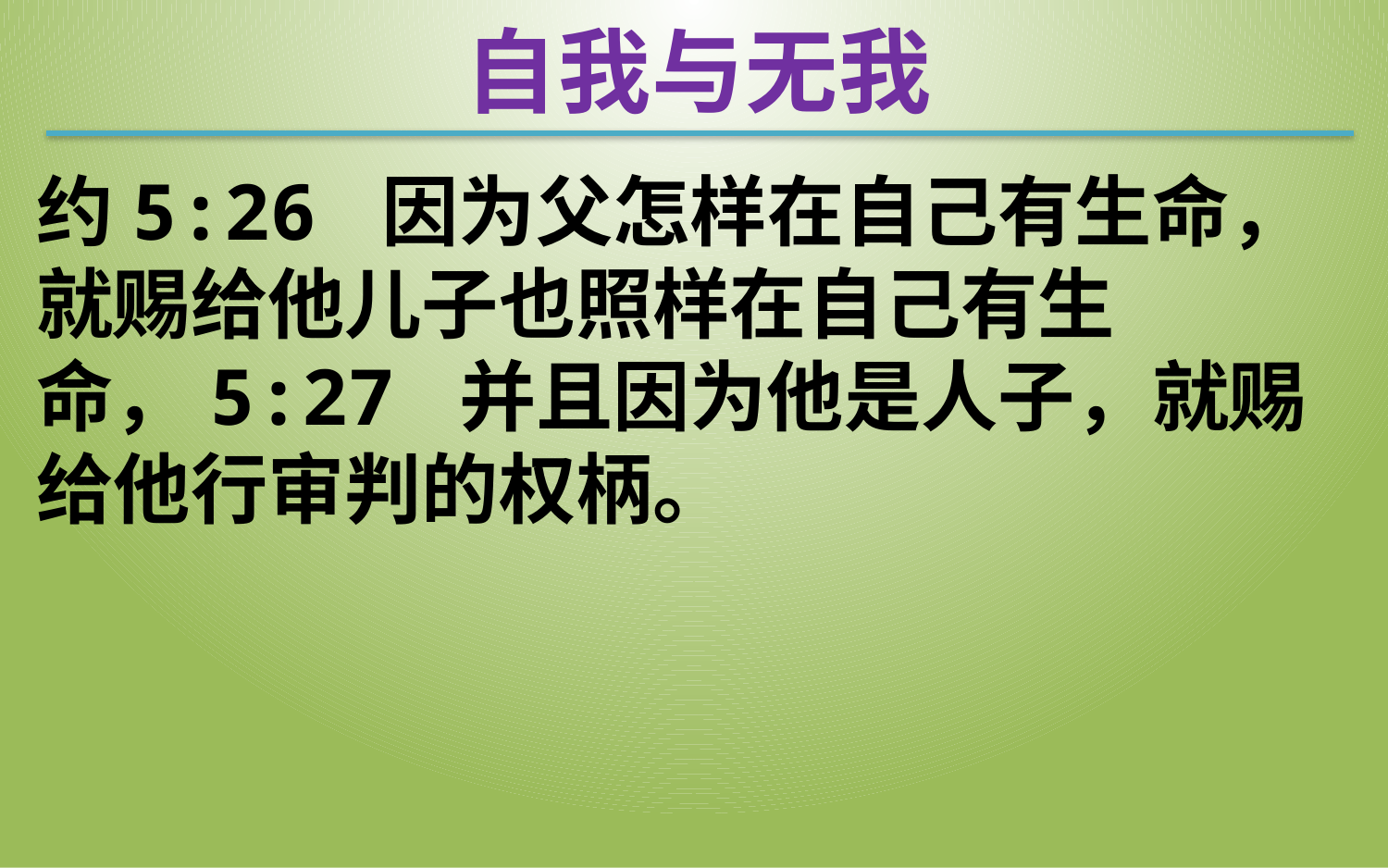

自我与无我
约5:26 因为父怎样在自己有生命，就赐给他儿子也照样在自己有生命，5:27 并且因为他是人子，就赐给他行审判的权柄。